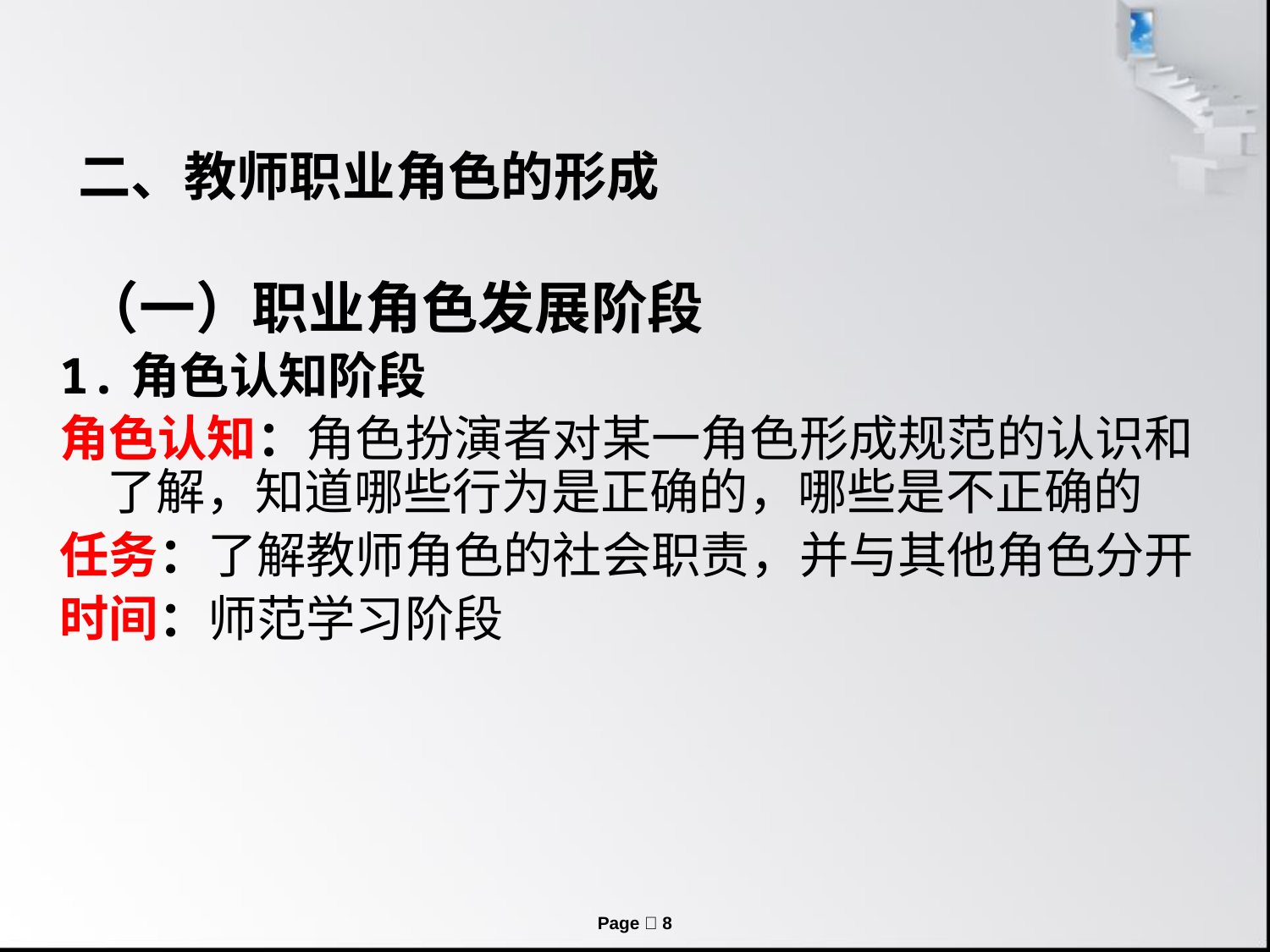

# 二、教师职业角色的形成
 （一）职业角色发展阶段
1.角色认知阶段
角色认知：角色扮演者对某一角色形成规范的认识和了解，知道哪些行为是正确的，哪些是不正确的
任务：了解教师角色的社会职责，并与其他角色分开
时间：师范学习阶段